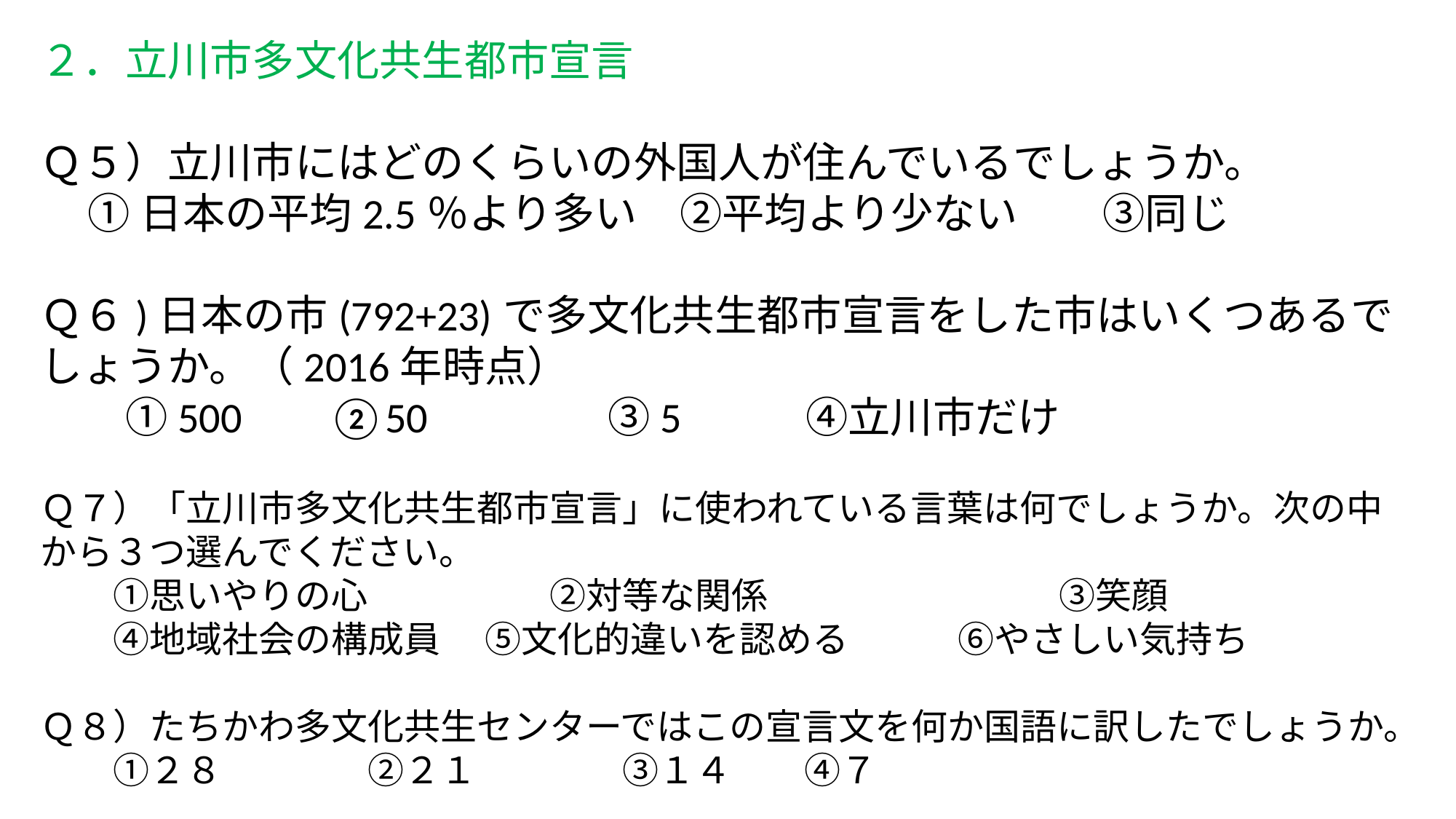

２．立川市多文化共生都市宣言

Ｑ５）立川市にはどのくらいの外国人が住んでいるでしょうか。
     ①日本の平均2.5％より多い　②平均より少ない　　③同じ

Ｑ６)日本の市(792+23)で多文化共生都市宣言をした市はいくつあるでしょうか。（2016年時点）
　　①500         ②50　　　　③5   　　④立川市だけ

Ｑ７）「立川市多文化共生都市宣言」に使われている言葉は何でしょうか。次の中から３つ選んでください。
　　①思いやりの心　　　　　②対等な関係　　　　　　　　③笑顔
　　④地域社会の構成員　 ⑤文化的違いを認める　　　⑥やさしい気持ち

Ｑ８）たちかわ多文化共生センターではこの宣言文を何か国語に訳したでしょうか。
　　①２８　　　　②２１　　　　③１４　　④７